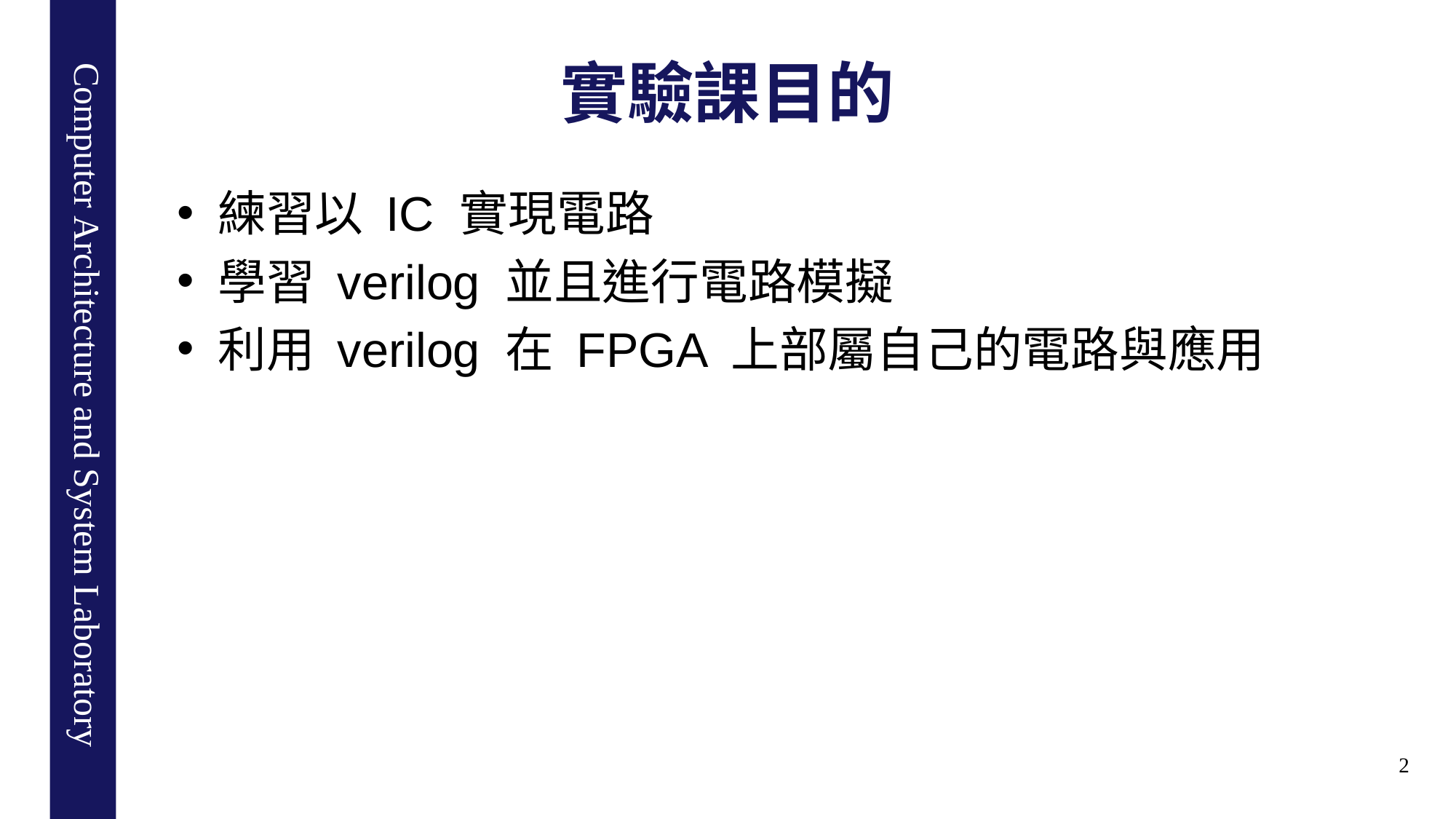

# 實驗課目的
練習以 IC 實現電路
學習 verilog 並且進行電路模擬
利用 verilog 在 FPGA 上部屬自己的電路與應用
2